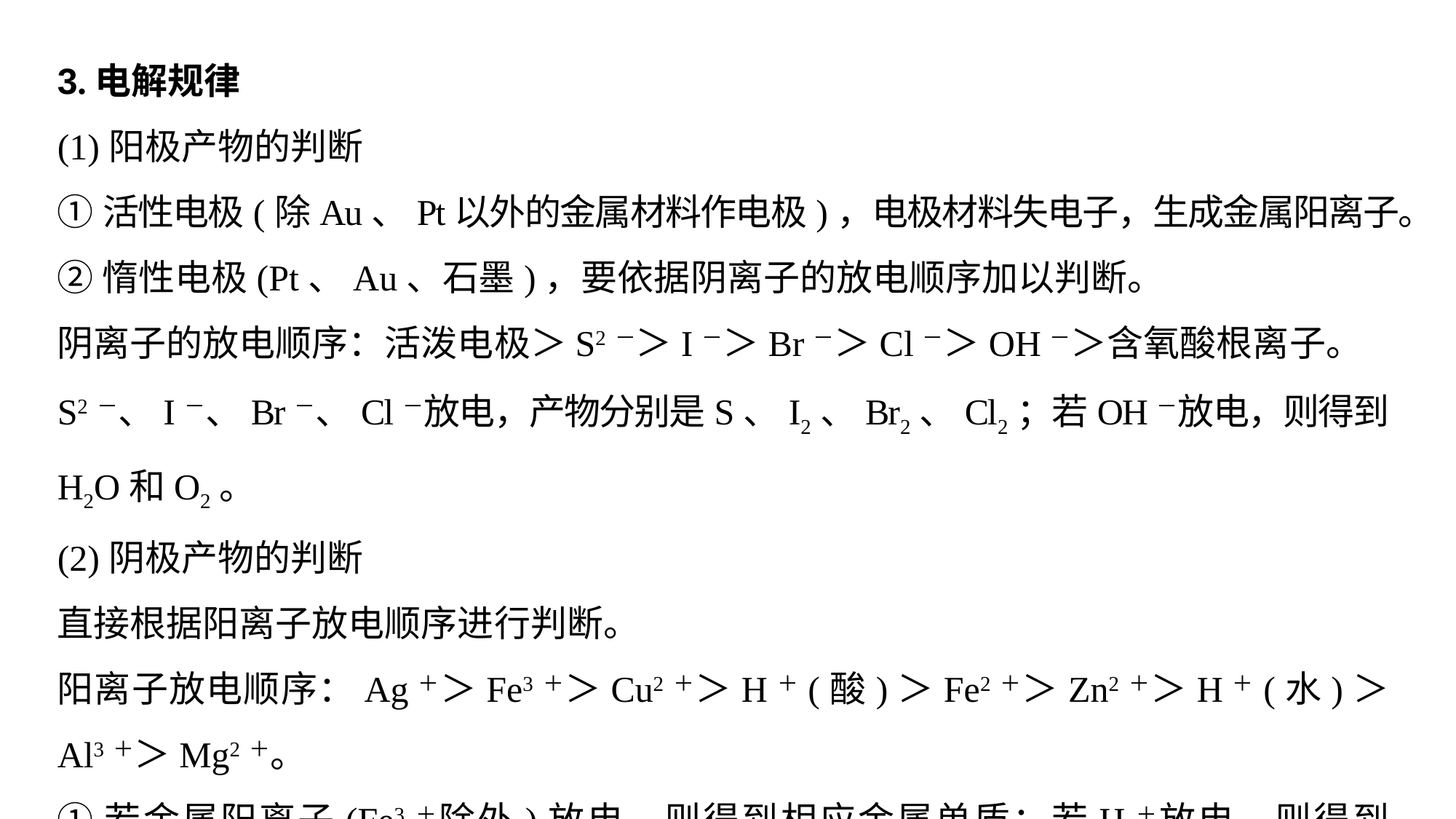

3.电解规律
(1)阳极产物的判断
①活性电极(除Au、Pt以外的金属材料作电极)，电极材料失电子，生成金属阳离子。
②惰性电极(Pt、Au、石墨)，要依据阴离子的放电顺序加以判断。
阴离子的放电顺序：活泼电极＞S2－＞I－＞Br－＞Cl－＞OH－＞含氧酸根离子。
S2－、I－、Br－、Cl－放电，产物分别是S、I2、Br2、Cl2；若OH－放电，则得到H2O和O2。
(2)阴极产物的判断
直接根据阳离子放电顺序进行判断。
阳离子放电顺序：Ag＋＞Fe3＋＞Cu2＋＞H＋(酸)＞Fe2＋＞Zn2＋＞H＋(水)＞Al3＋＞Mg2＋。
①若金属阳离子(Fe3＋除外)放电，则得到相应金属单质；若H＋放电，则得到H2。
②放电顺序本质遵循氧化还原反应的优先规律，即得(失)电子能力强的离子先放电。